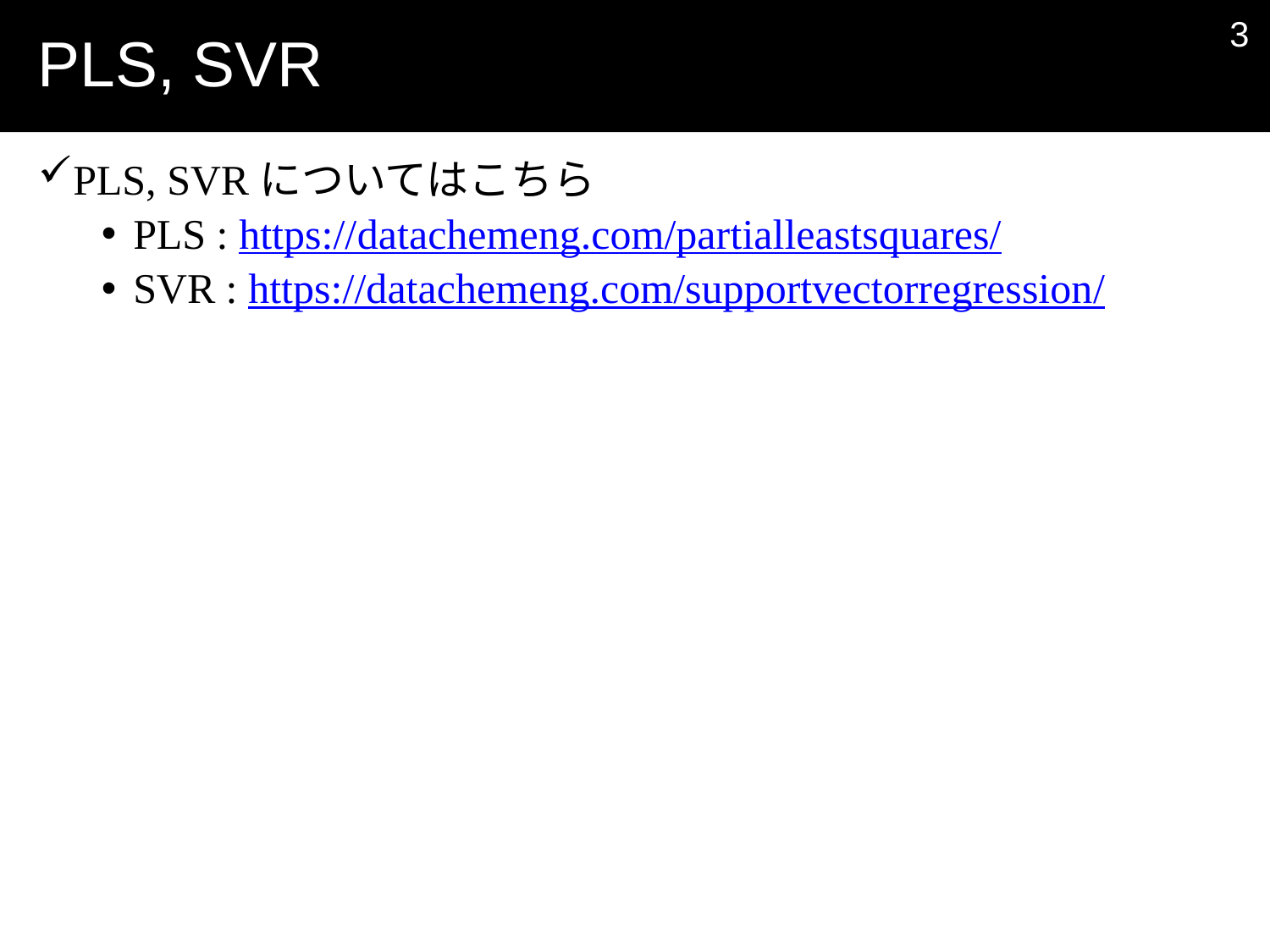

3
# PLS, SVR
PLS, SVRについてはこちら
PLS : https://datachemeng.com/partialleastsquares/
SVR : https://datachemeng.com/supportvectorregression/